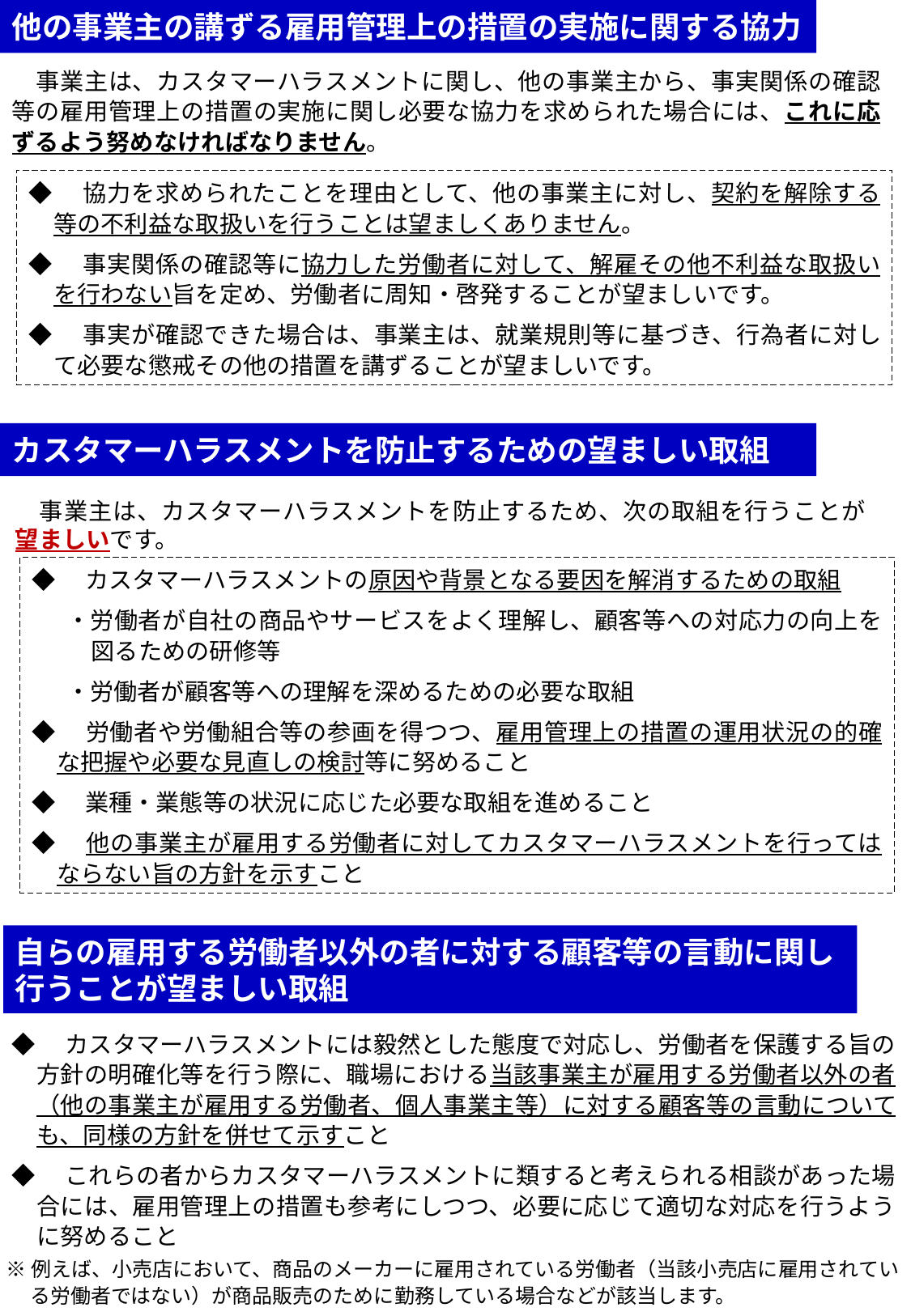

他の事業主の講ずる雇用管理上の措置の実施に関する協力
　事業主は、カスタマーハラスメントに関し、他の事業主から、事実関係の確認等の雇用管理上の措置の実施に関し必要な協力を求められた場合には、これに応ずるよう努めなければなりません。
◆　協力を求められたことを理由として、他の事業主に対し、契約を解除する等の不利益な取扱いを行うことは望ましくありません。
◆　事実関係の確認等に協力した労働者に対して、解雇その他不利益な取扱いを行わない旨を定め、労働者に周知・啓発することが望ましいです。
◆　事実が確認できた場合は、事業主は、就業規則等に基づき、行為者に対して必要な懲戒その他の措置を講ずることが望ましいです。
カスタマーハラスメントを防止するための望ましい取組
　事業主は、カスタマーハラスメントを防止するため、次の取組を行うことが望ましいです。
◆　カスタマーハラスメントの原因や背景となる要因を解消するための取組
・労働者が自社の商品やサービスをよく理解し、顧客等への対応力の向上を図るための研修等
・労働者が顧客等への理解を深めるための必要な取組
◆　労働者や労働組合等の参画を得つつ、雇用管理上の措置の運用状況の的確な把握や必要な見直しの検討等に努めること
◆　業種・業態等の状況に応じた必要な取組を進めること
◆　他の事業主が雇用する労働者に対してカスタマーハラスメントを行ってはならない旨の方針を示すこと

自らの雇用する労働者以外の者に対する顧客等の言動に関し行うことが望ましい取組
◆　カスタマーハラスメントには毅然とした態度で対応し、労働者を保護する旨の方針の明確化等を行う際に、職場における当該事業主が雇用する労働者以外の者（他の事業主が雇用する労働者、個人事業主等）に対する顧客等の言動についても、同様の方針を併せて示すこと
◆　これらの者からカスタマーハラスメントに類すると考えられる相談があった場合には、雇用管理上の措置も参考にしつつ、必要に応じて適切な対応を行うように努めること
※例えば、小売店において、商品のメーカーに雇用されている労働者（当該小売店に雇用されている労働者ではない）が商品販売のために勤務している場合などが該当します。